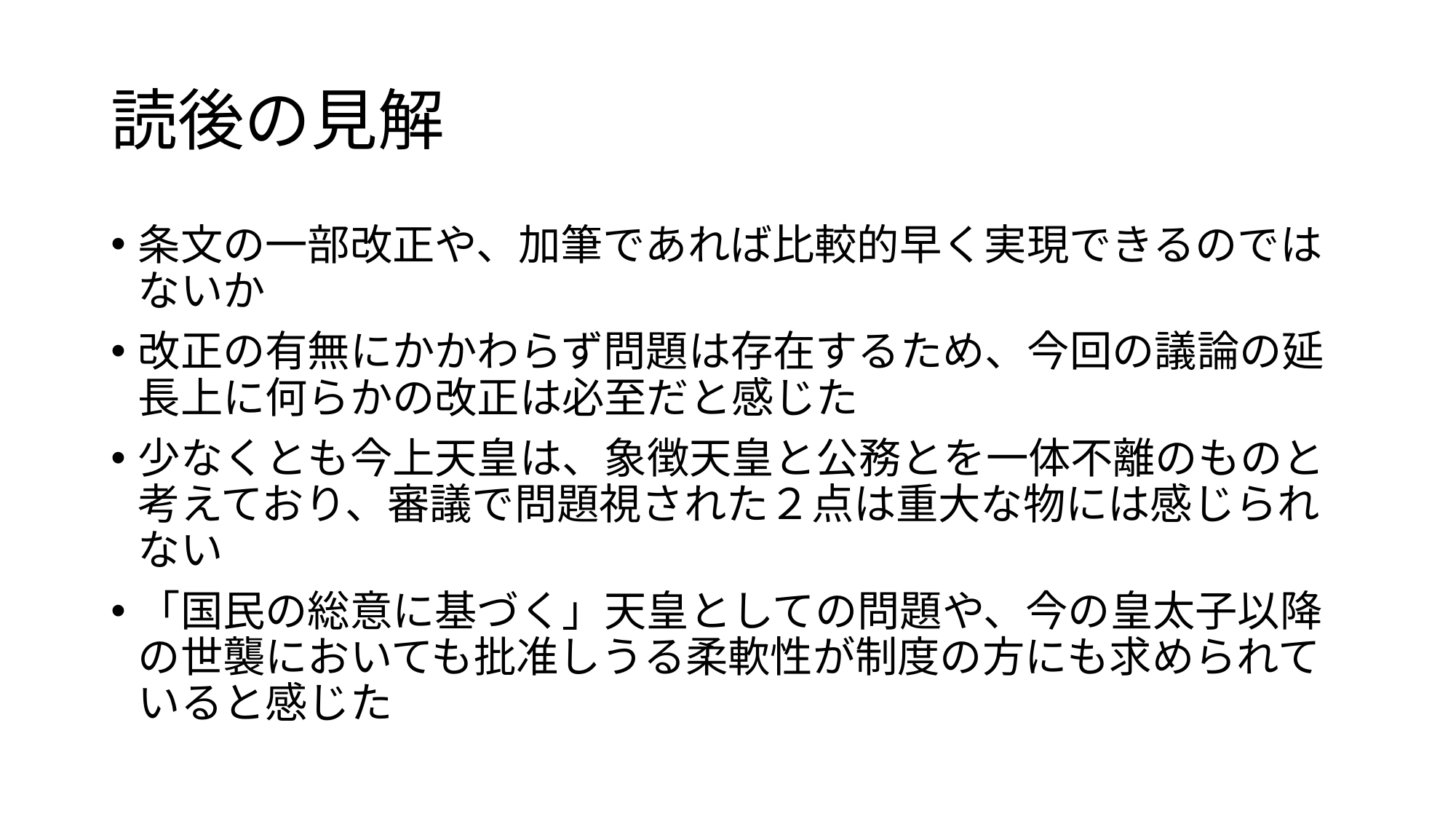

# 読後の見解
条文の一部改正や、加筆であれば比較的早く実現できるのではないか
改正の有無にかかわらず問題は存在するため、今回の議論の延長上に何らかの改正は必至だと感じた
少なくとも今上天皇は、象徴天皇と公務とを一体不離のものと考えており、審議で問題視された２点は重大な物には感じられない
「国民の総意に基づく」天皇としての問題や、今の皇太子以降の世襲においても批准しうる柔軟性が制度の方にも求められていると感じた